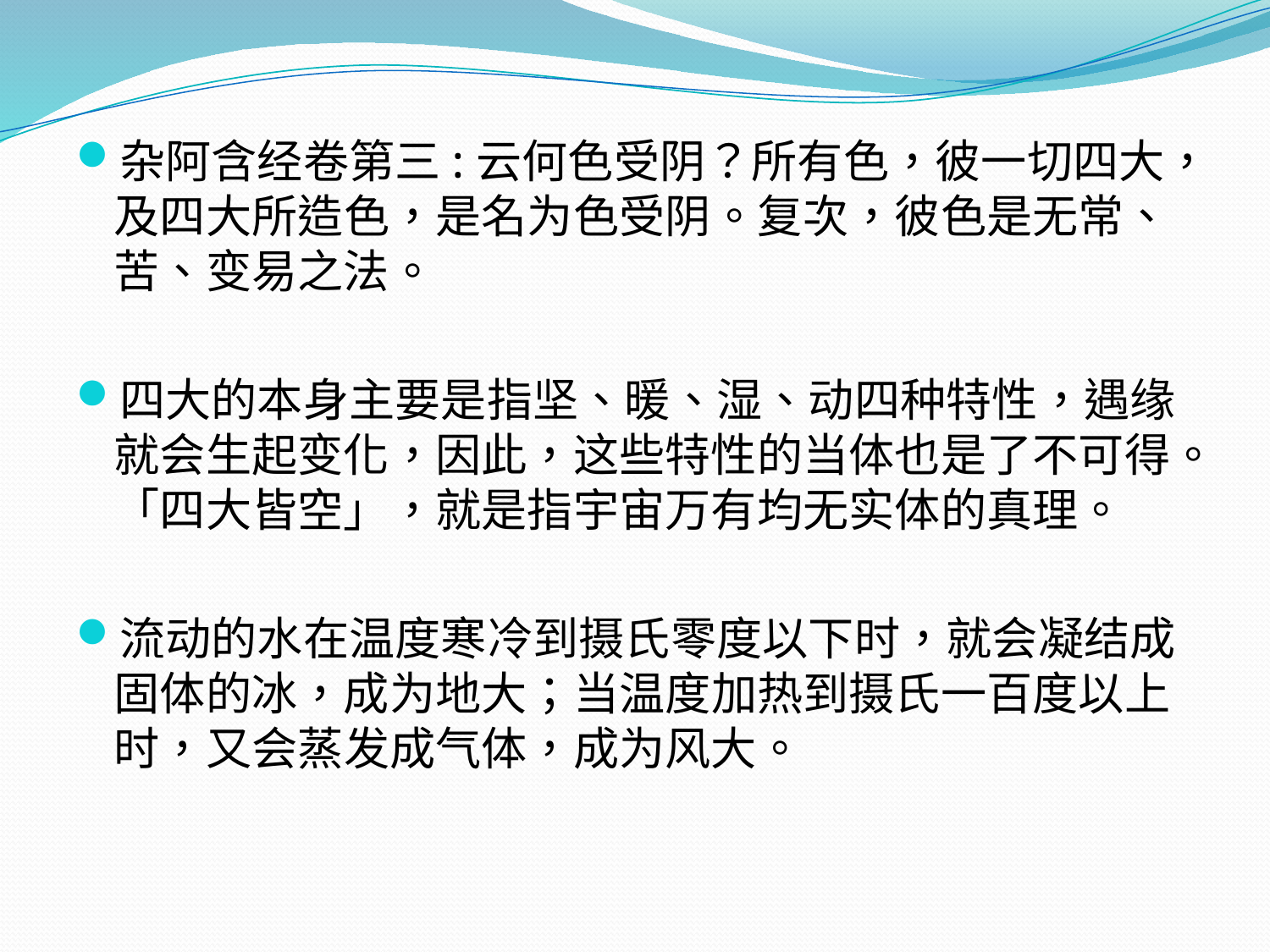

杂阿含经卷第三:云何色受阴？所有色，彼一切四大，及四大所造色，是名为色受阴。复次，彼色是无常、苦、变易之法。

四大的本身主要是指坚、暖、湿、动四种特性，遇缘就会生起变化，因此，这些特性的当体也是了不可得。「四大皆空」，就是指宇宙万有均无实体的真理。

流动的水在温度寒冷到摄氏零度以下时，就会凝结成固体的冰，成为地大；当温度加热到摄氏一百度以上时，又会蒸发成气体，成为风大。